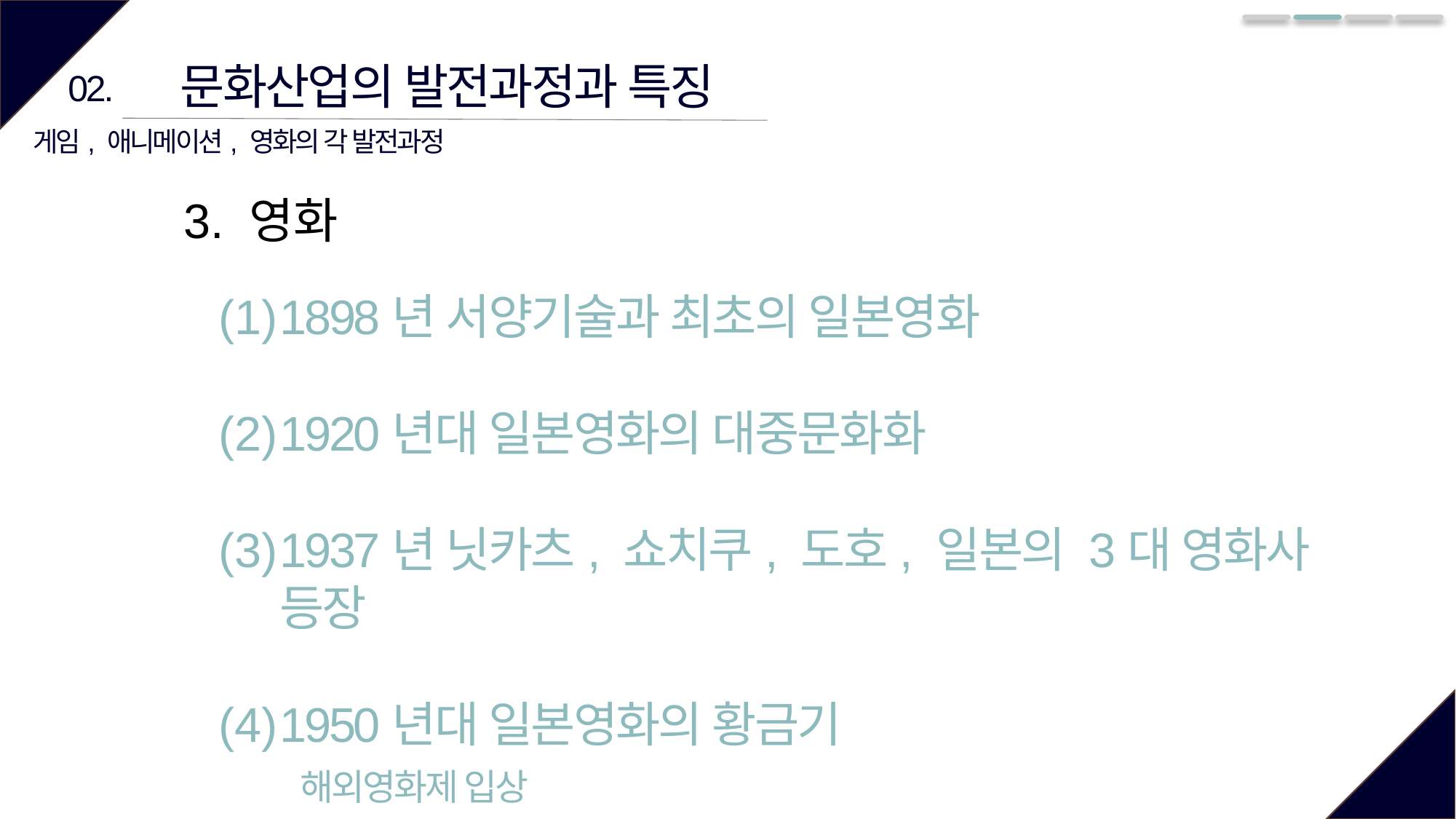

문화산업의 발전과정과 특징
02.
게임, 애니메이션, 영화의 각 발전과정
3. 영화
1898년 서양기술과 최초의 일본영화

1920년대 일본영화의 대중문화화

1937년 닛카츠, 쇼치쿠, 도호, 일본의 3대 영화사 등장

1950년대 일본영화의 황금기
      해외영화제 입상